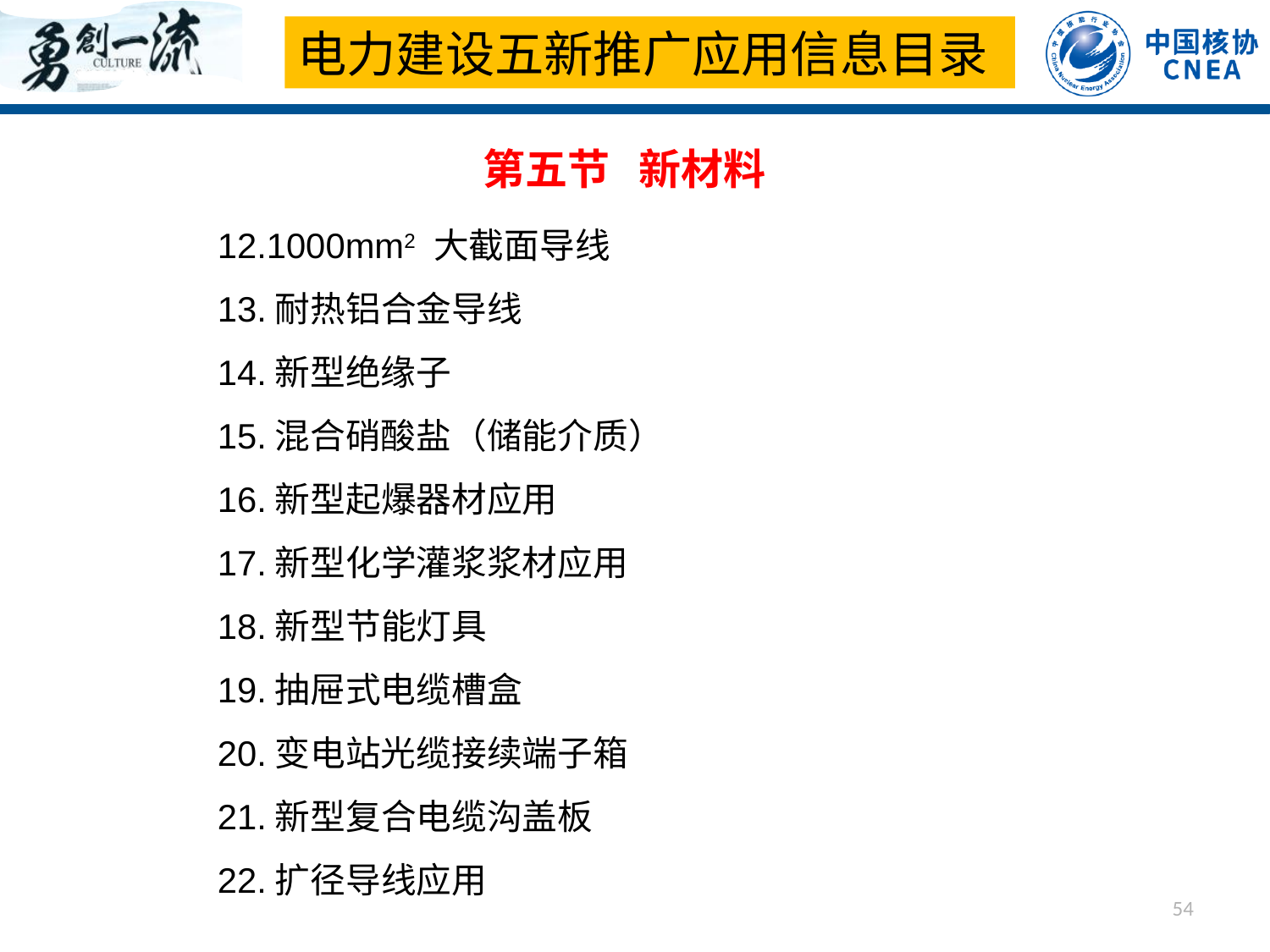

电力建设五新推广应用信息目录
第五节   新材料
12.1000mm2 大截面导线
13.耐热铝合金导线
14.新型绝缘子
15.混合硝酸盐（储能介质）
16.新型起爆器材应用
17.新型化学灌浆浆材应用
18.新型节能灯具
19.抽屉式电缆槽盒
20.变电站光缆接续端子箱
21.新型复合电缆沟盖板
22.扩径导线应用
54